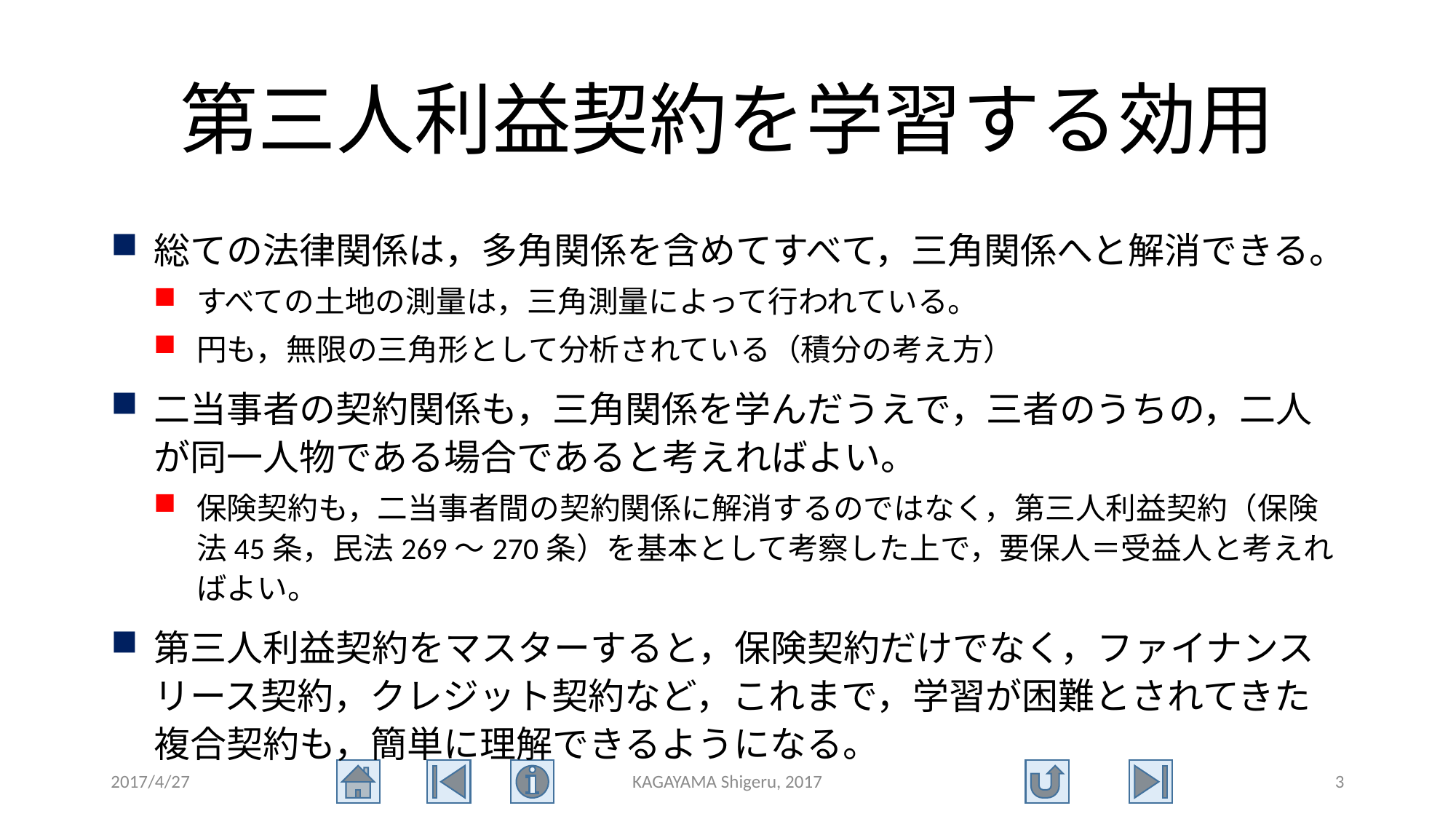

# 第三人利益契約を学習する効用
総ての法律関係は，多角関係を含めてすべて，三角関係へと解消できる。
すべての土地の測量は，三角測量によって行われている。
円も，無限の三角形として分析されている（積分の考え方）
二当事者の契約関係も，三角関係を学んだうえで，三者のうちの，二人が同一人物である場合であると考えればよい。
保険契約も，二当事者間の契約関係に解消するのではなく，第三人利益契約（保険法45条，民法269～270条）を基本として考察した上で，要保人＝受益人と考えればよい。
第三人利益契約をマスターすると，保険契約だけでなく，ファイナンスリース契約，クレジット契約など，これまで，学習が困難とされてきた複合契約も，簡単に理解できるようになる。
2017/4/27
KAGAYAMA Shigeru, 2017
3